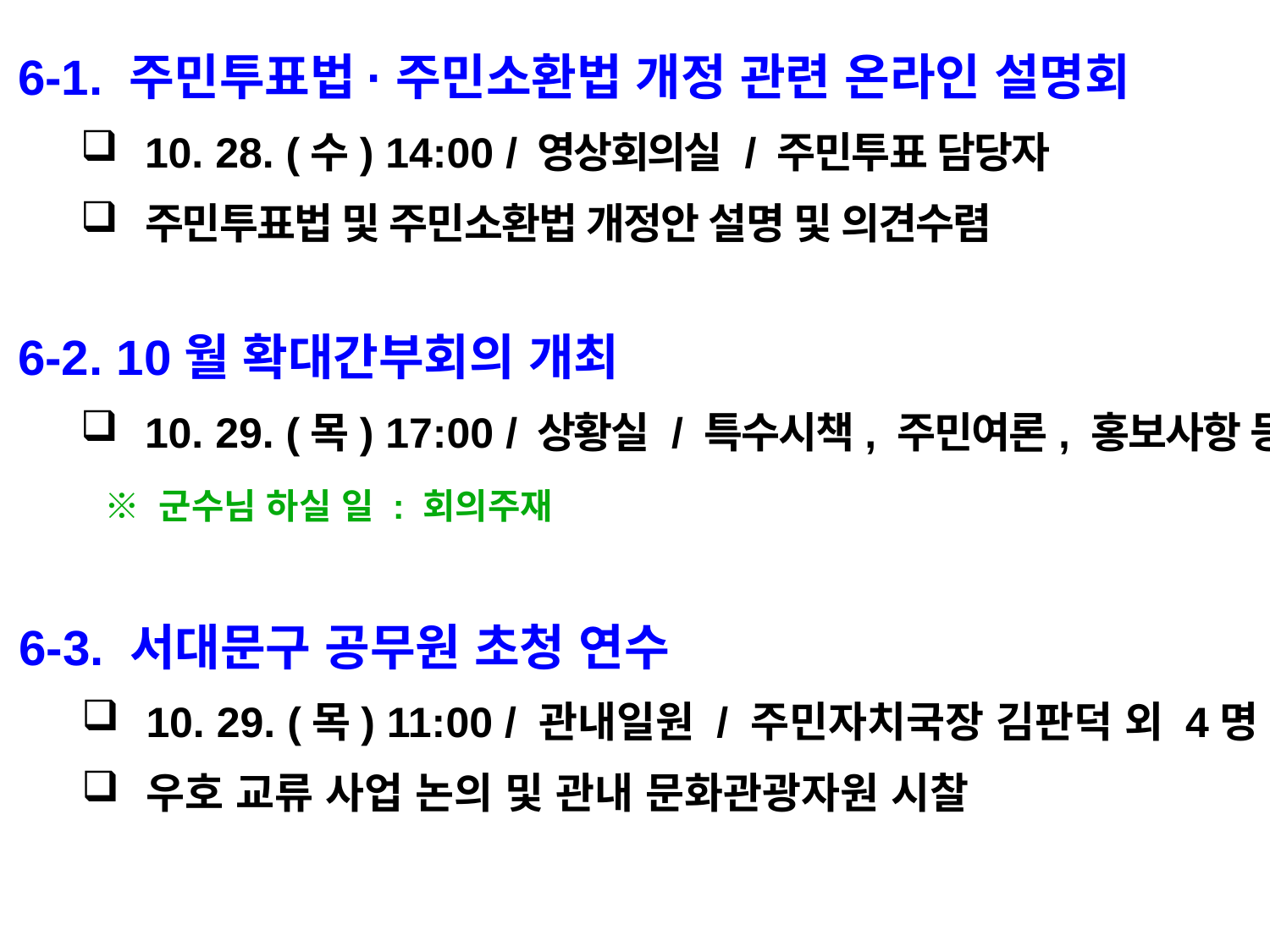

6-1. 주민투표법·주민소환법 개정 관련 온라인 설명회
10. 28. (수) 14:00 / 영상회의실 / 주민투표 담당자
주민투표법 및 주민소환법 개정안 설명 및 의견수렴
6-2. 10월 확대간부회의 개최
10. 29. (목) 17:00 / 상황실 / 특수시책, 주민여론, 홍보사항 등
  ※ 군수님 하실 일 : 회의주재
6-3. 서대문구 공무원 초청 연수
10. 29. (목) 11:00 / 관내일원 / 주민자치국장 김판덕 외 4명
우호 교류 사업 논의 및 관내 문화관광자원 시찰